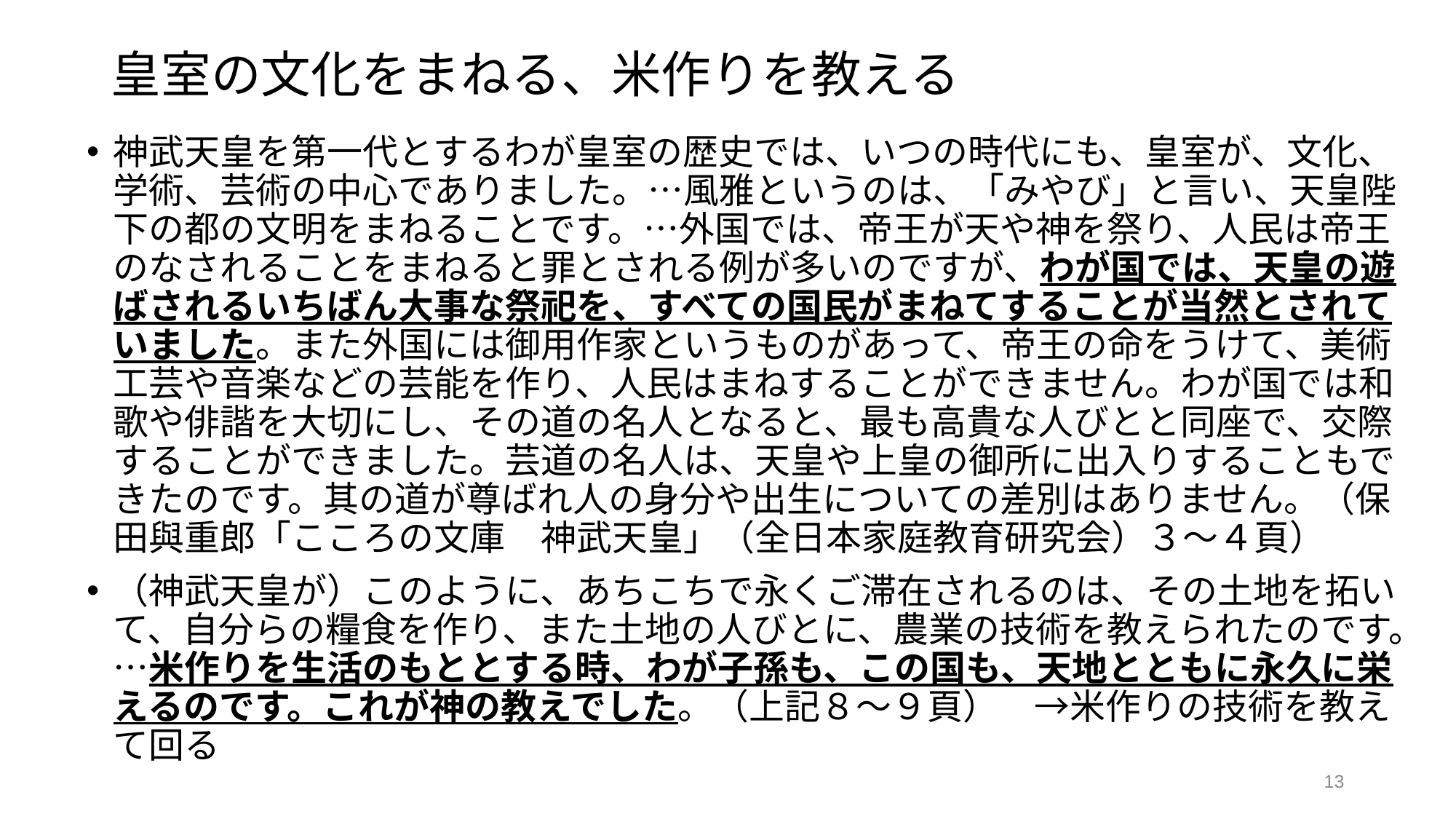

# 皇室の文化をまねる、米作りを教える
神武天皇を第一代とするわが皇室の歴史では、いつの時代にも、皇室が、文化、学術、芸術の中心でありました。…風雅というのは、「みやび」と言い、天皇陛下の都の文明をまねることです。…外国では、帝王が天や神を祭り、人民は帝王のなされることをまねると罪とされる例が多いのですが、わが国では、天皇の遊ばされるいちばん大事な祭祀を、すべての国民がまねてすることが当然とされていました。また外国には御用作家というものがあって、帝王の命をうけて、美術工芸や音楽などの芸能を作り、人民はまねすることができません。わが国では和歌や俳諧を大切にし、その道の名人となると、最も高貴な人びとと同座で、交際することができました。芸道の名人は、天皇や上皇の御所に出入りすることもできたのです。其の道が尊ばれ人の身分や出生についての差別はありません。（保田與重郎「こころの文庫　神武天皇」（全日本家庭教育研究会）３～４頁）
（神武天皇が）このように、あちこちで永くご滞在されるのは、その土地を拓いて、自分らの糧食を作り、また土地の人びとに、農業の技術を教えられたのです。…米作りを生活のもととする時、わが子孫も、この国も、天地とともに永久に栄えるのです。これが神の教えでした。（上記８～９頁）　→米作りの技術を教えて回る
13